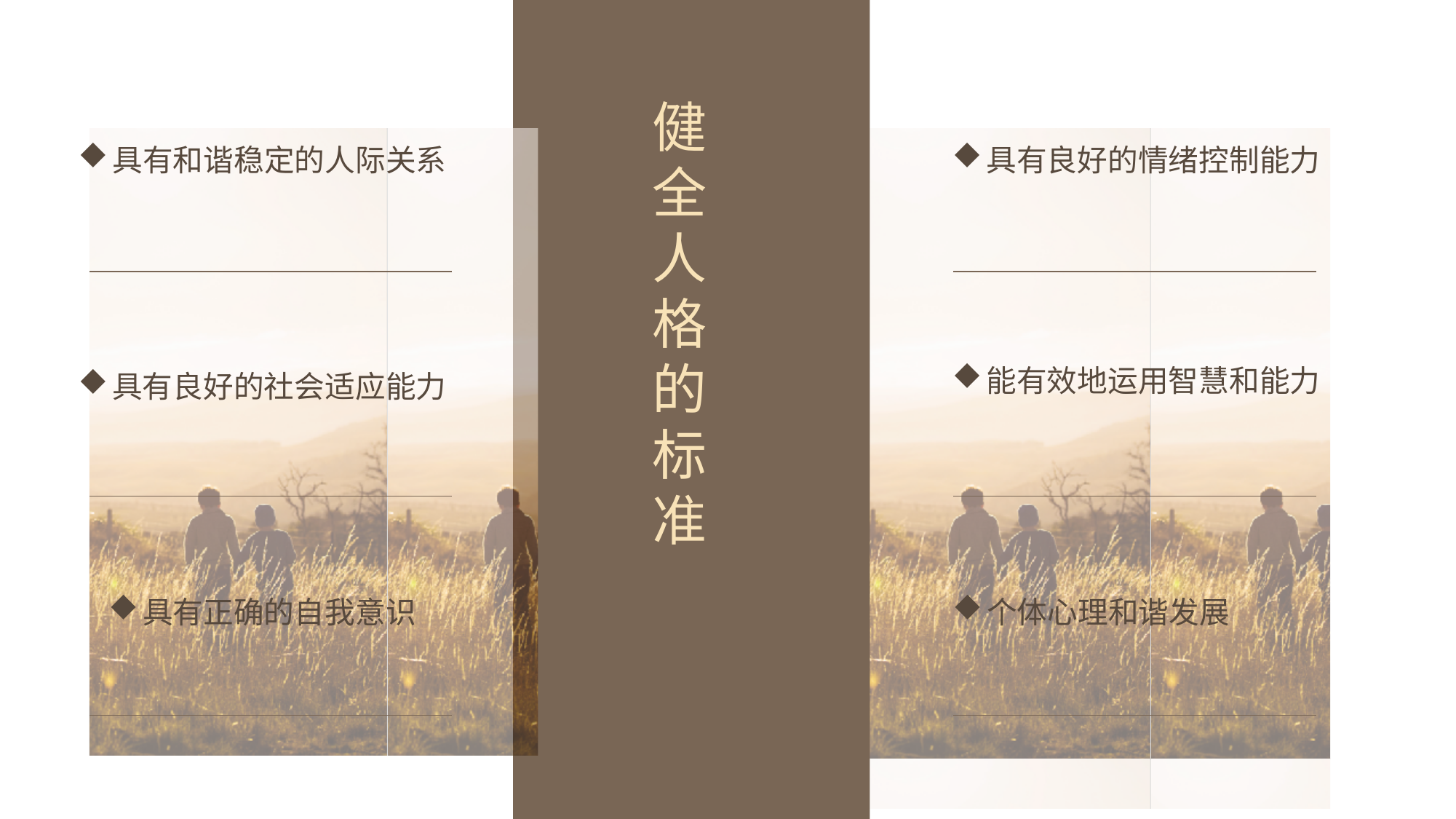

健全人格的标准
具有和谐稳定的人际关系

具有良好的情绪控制能力
能有效地运用智慧和能力
具有良好的社会适应能力
具有正确的自我意识
个体心理和谐发展